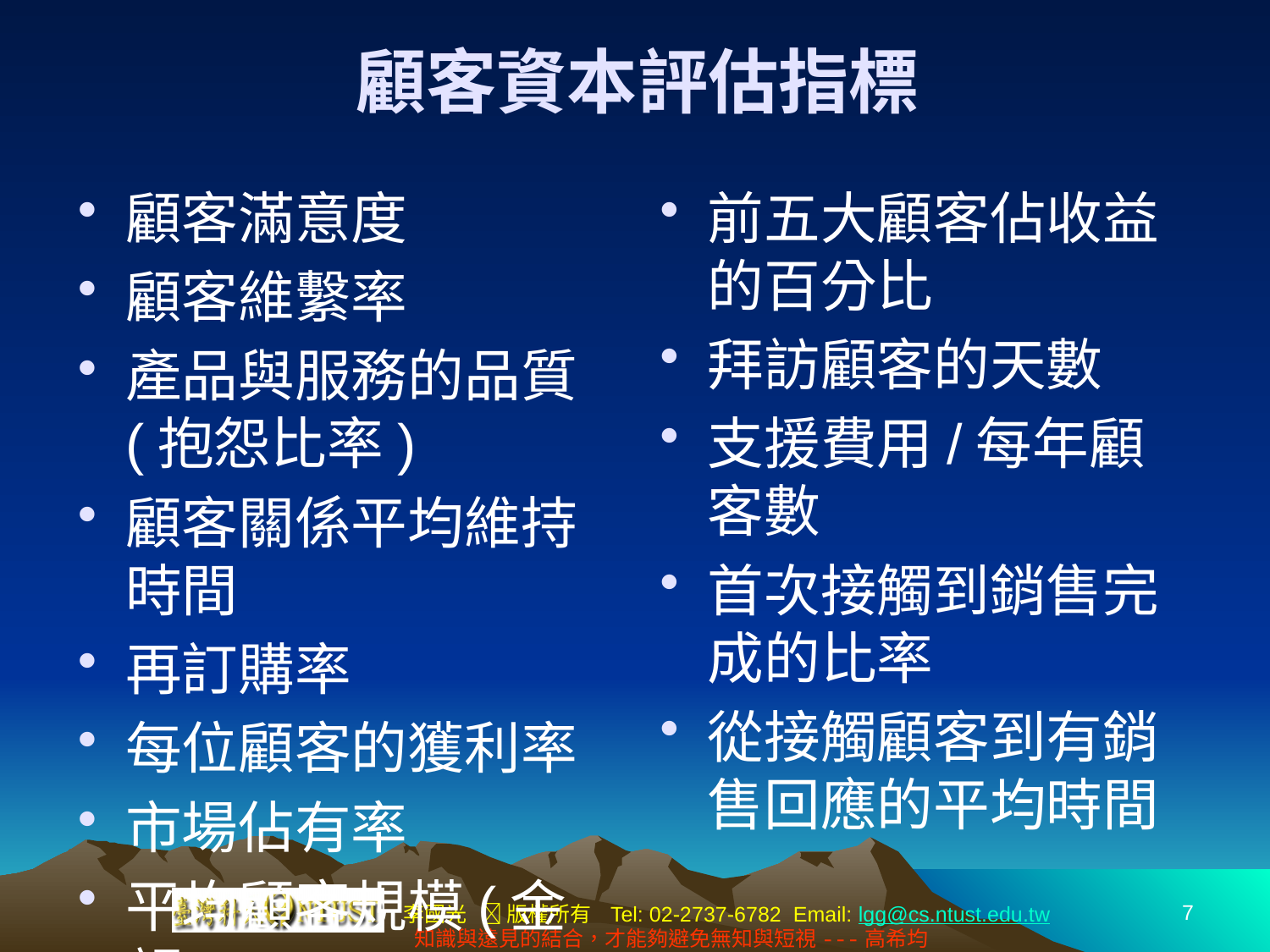

# 顧客資本評估指標
顧客滿意度
顧客維繫率
產品與服務的品質(抱怨比率)
顧客關係平均維持時間
再訂購率
每位顧客的獲利率
市場佔有率
平均顧客規模(金額)
前五大顧客佔收益的百分比
拜訪顧客的天數
支援費用/每年顧客數
首次接觸到銷售完成的比率
從接觸顧客到有銷售回應的平均時間

7